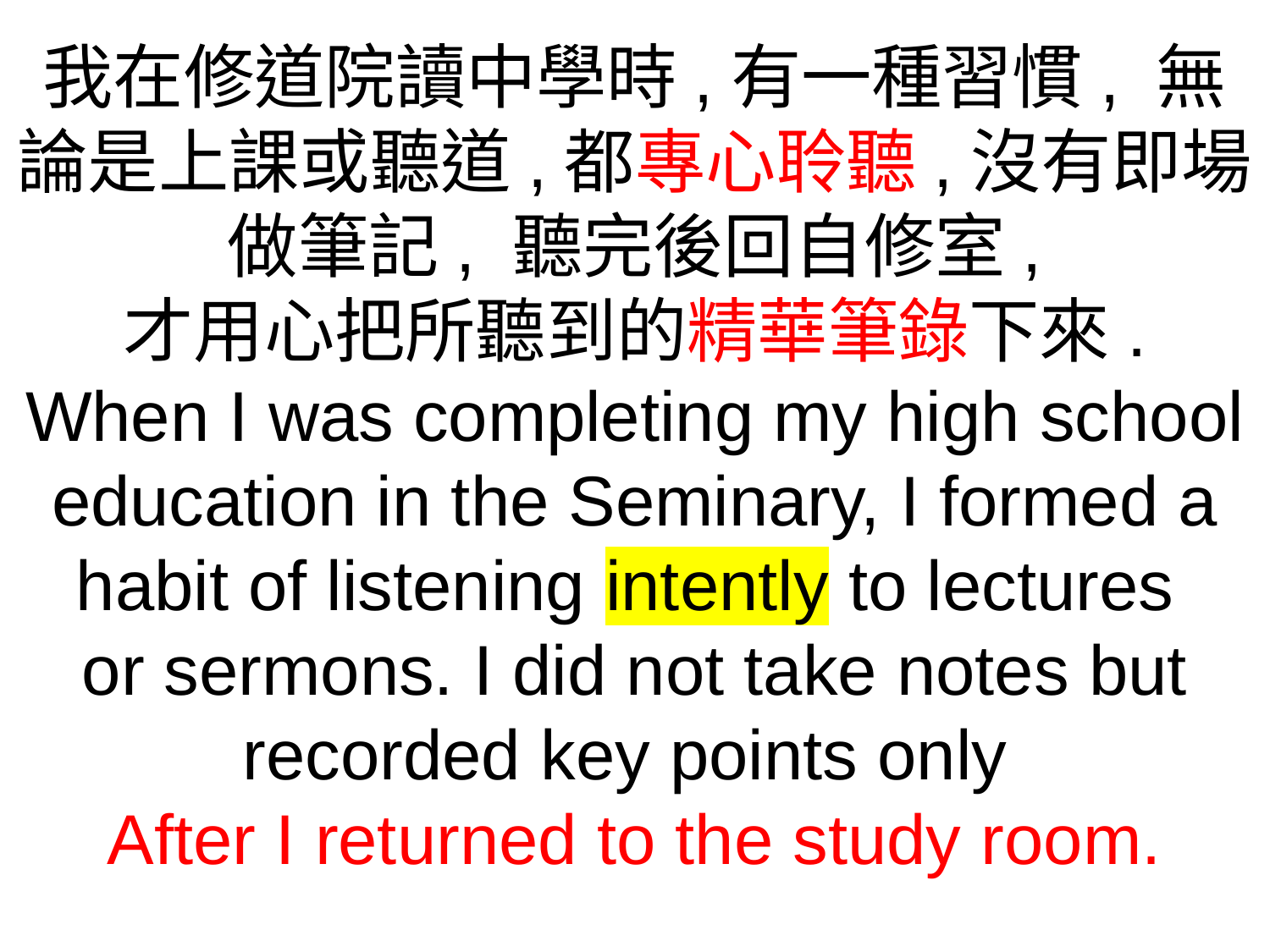

我在修道院讀中學時,有一種習慣, 無論是上課或聽道,都專心聆聽,沒有即場做筆記, 聽完後回自修室,
才用心把所聽到的精華筆錄下來.
When I was completing my high school education in the Seminary, I formed a habit of listening intently to lectures
or sermons. I did not take notes but recorded key points only
After I returned to the study room.